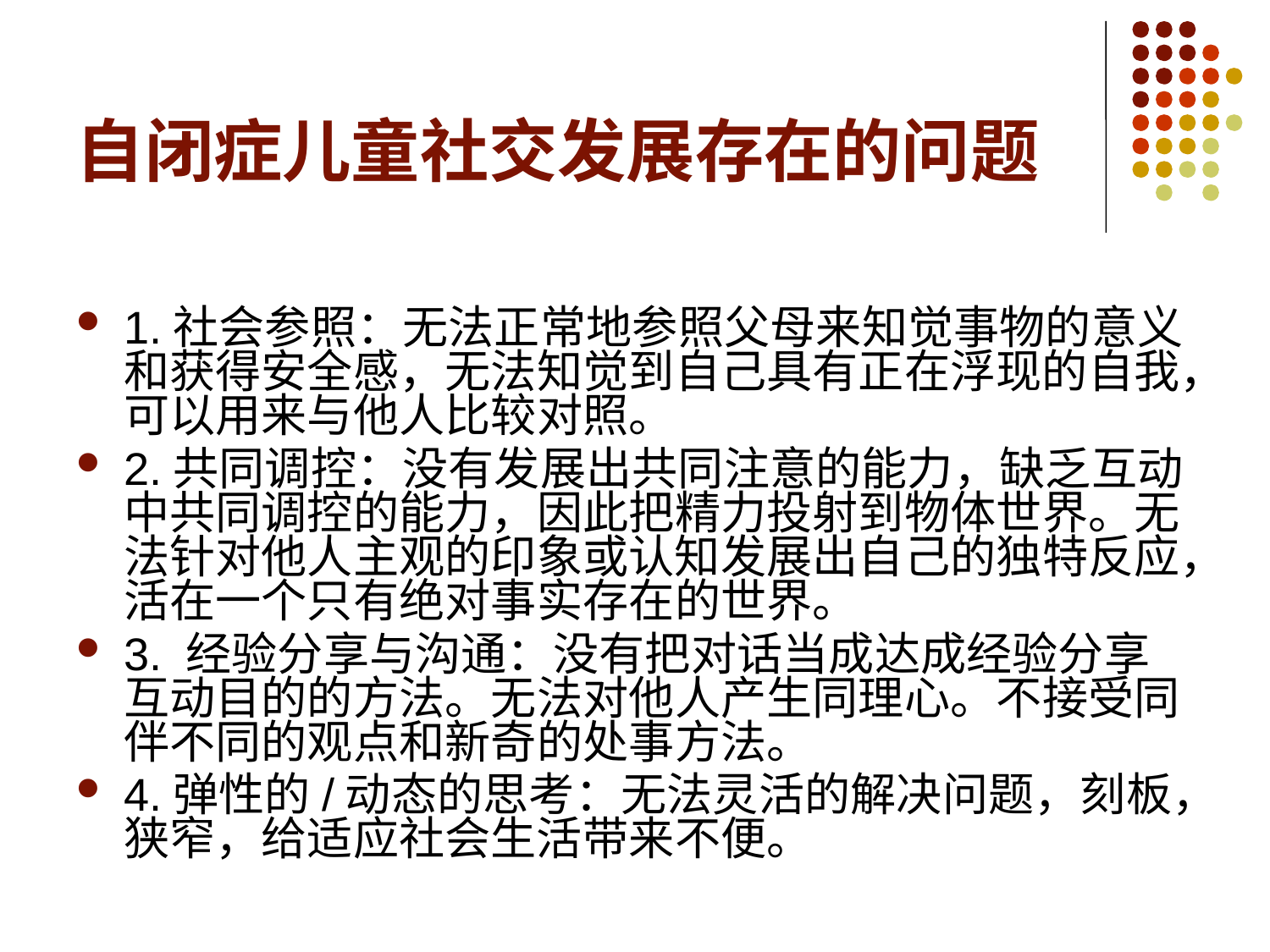

# 自闭症儿童社交发展存在的问题

1.社会参照：无法正常地参照父母来知觉事物的意义和获得安全感，无法知觉到自己具有正在浮现的自我，可以用来与他人比较对照。
2.共同调控：没有发展出共同注意的能力，缺乏互动中共同调控的能力，因此把精力投射到物体世界。无法针对他人主观的印象或认知发展出自己的独特反应，活在一个只有绝对事实存在的世界。
3. 经验分享与沟通：没有把对话当成达成经验分享互动目的的方法。无法对他人产生同理心。不接受同伴不同的观点和新奇的处事方法。
4.弹性的/动态的思考：无法灵活的解决问题，刻板，狭窄，给适应社会生活带来不便。